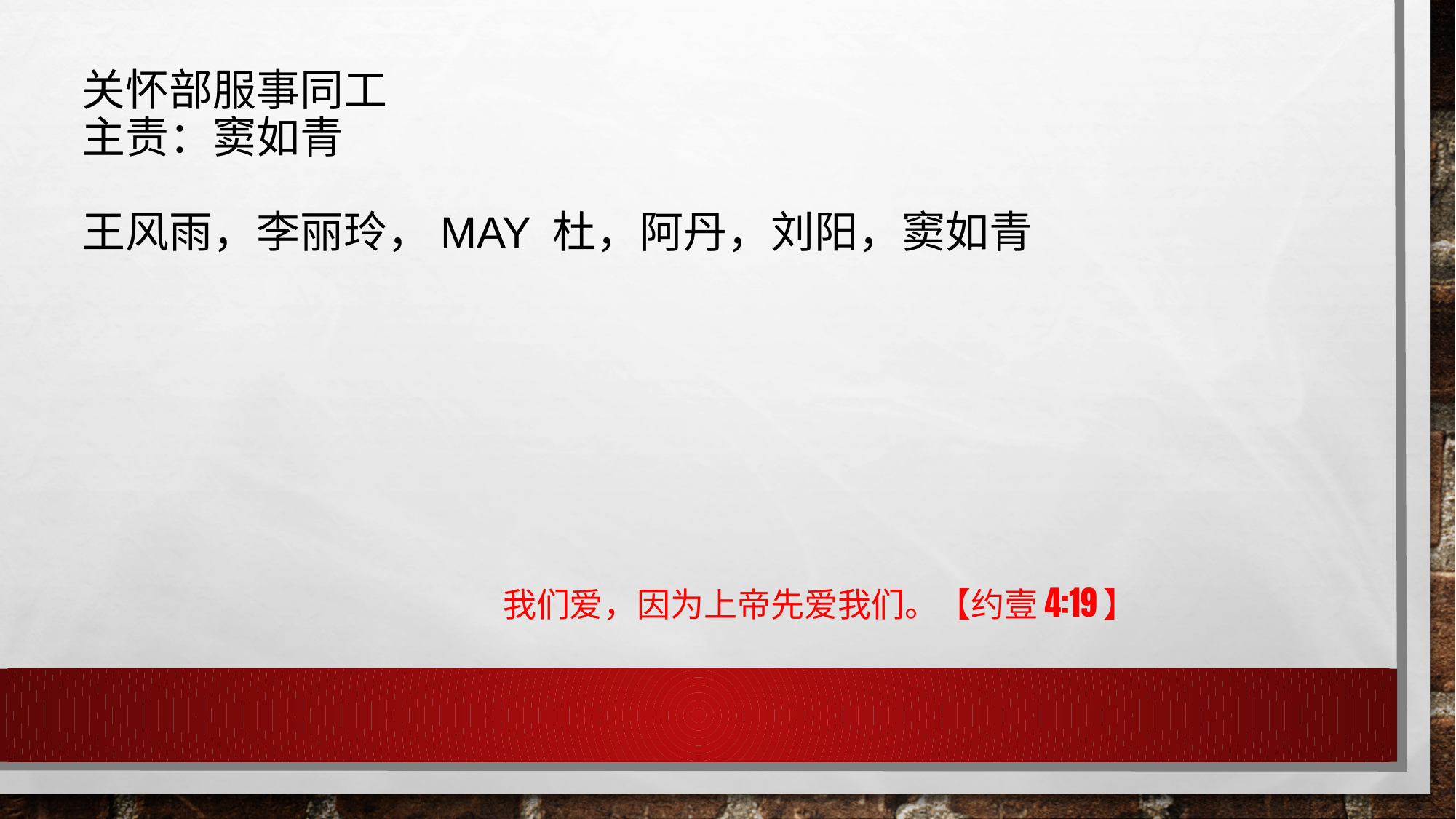

# 关怀部服事同工 主责：窦如青 王风雨，李丽玲，May 杜，阿丹，刘阳，窦如青
我们爱，因为上帝先爱我们。【约壹4:19】